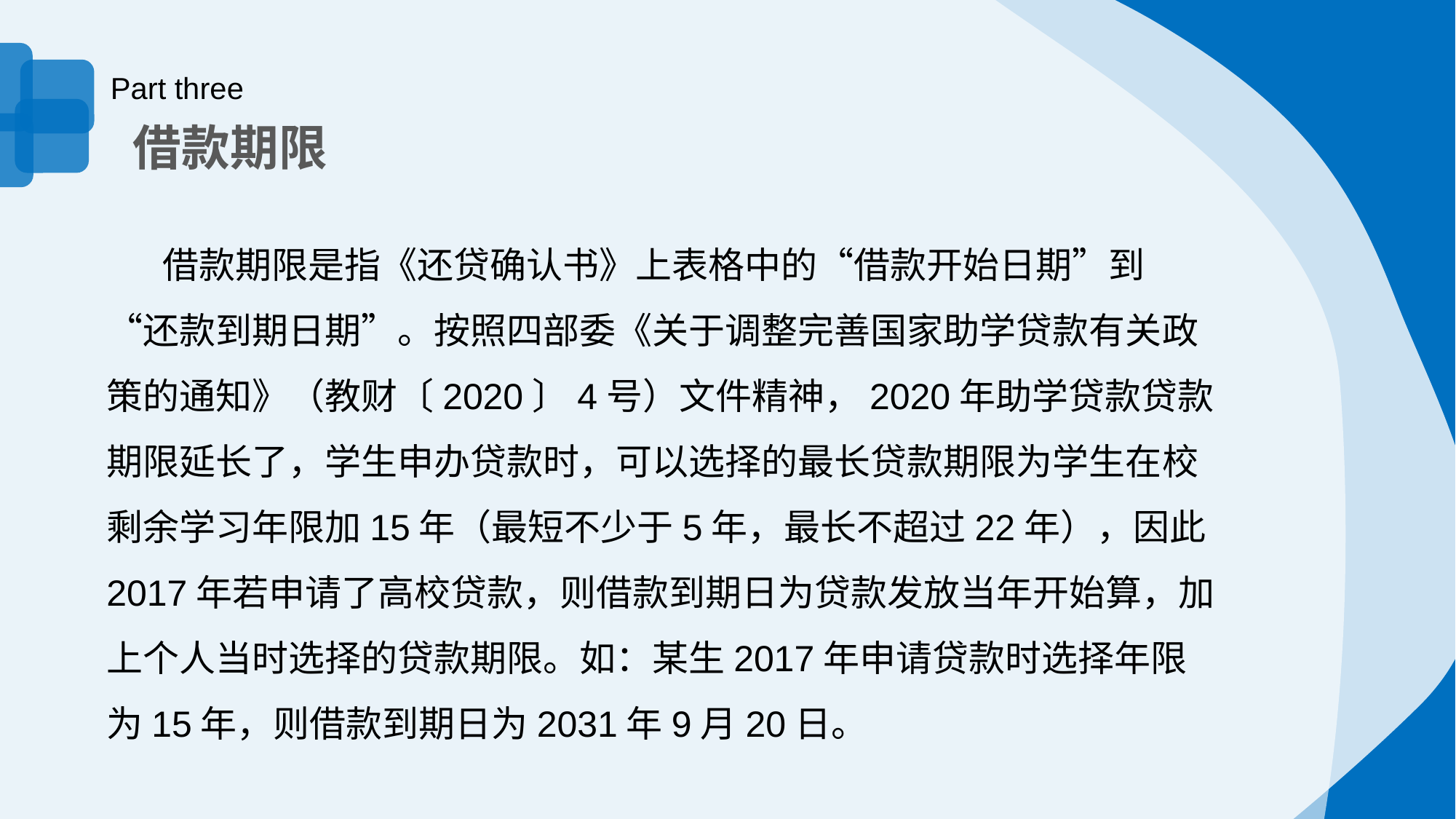

延时符
Part three
 借款期限
        借款期限是指《还贷确认书》上表格中的“借款开始日期”到“还款到期日期”。按照四部委《关于调整完善国家助学贷款有关政策的通知》（教财〔2020〕4号）文件精神，2020年助学贷款贷款期限延长了，学生申办贷款时，可以选择的最长贷款期限为学生在校剩余学习年限加15年（最短不少于5年，最长不超过22年），因此2017年若申请了高校贷款，则借款到期日为贷款发放当年开始算，加上个人当时选择的贷款期限。如：某生2017年申请贷款时选择年限为15年，则借款到期日为2031年9月20日。